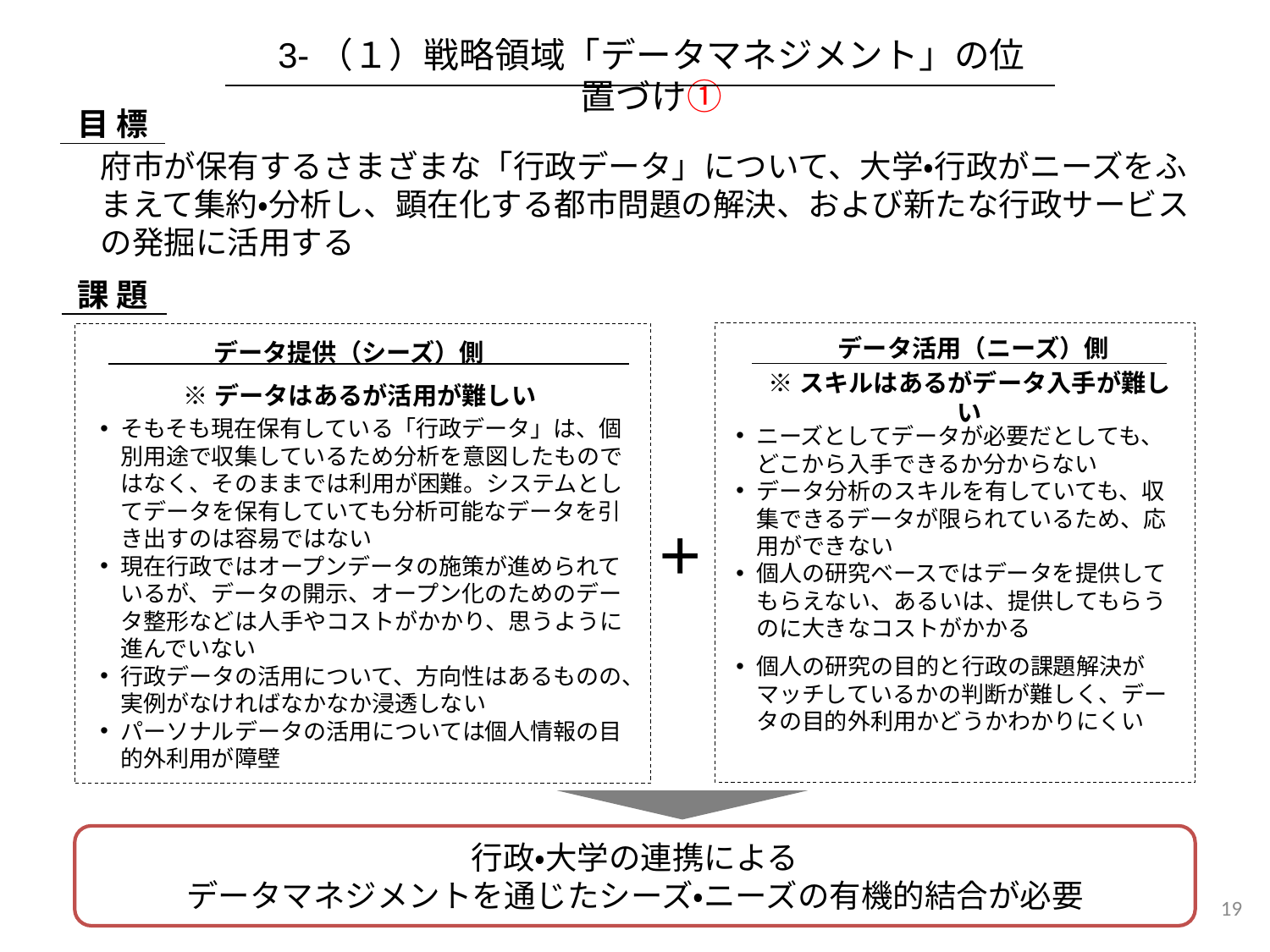

3-（１）戦略領域「データマネジメント」の位置づけ①
目 標
府市が保有するさまざまな「行政データ」について、大学・行政がニーズをふまえて集約・分析し、顕在化する都市問題の解決、および新たな行政サービスの発掘に活用する
課 題

データ活用（ニーズ）側
データ提供（シーズ）側
※データはあるが活用が難しい
※スキルはあるがデータ入手が難しい
そもそも現在保有している「行政データ」は、個別用途で収集しているため分析を意図したものではなく、そのままでは利用が困難。システムとしてデータを保有していても分析可能なデータを引き出すのは容易ではない
現在行政ではオープンデータの施策が進められているが、データの開示、オープン化のためのデータ整形などは人手やコストがかかり、思うように進んでいない
行政データの活用について、方向性はあるものの、実例がなければなかなか浸透しない
パーソナルデータの活用については個人情報の目的外利用が障壁
ニーズとしてデータが必要だとしても、どこから入手できるか分からない
データ分析のスキルを有していても、収集できるデータが限られているため、応用ができない
個人の研究ベースではデータを提供してもらえない、あるいは、提供してもらうのに大きなコストがかかる
個人の研究の目的と行政の課題解決がマッチしているかの判断が難しく、データの目的外利用かどうかわかりにくい
＋

行政・大学の連携による
データマネジメントを通じたシーズ・ニーズの有機的結合が必要
19